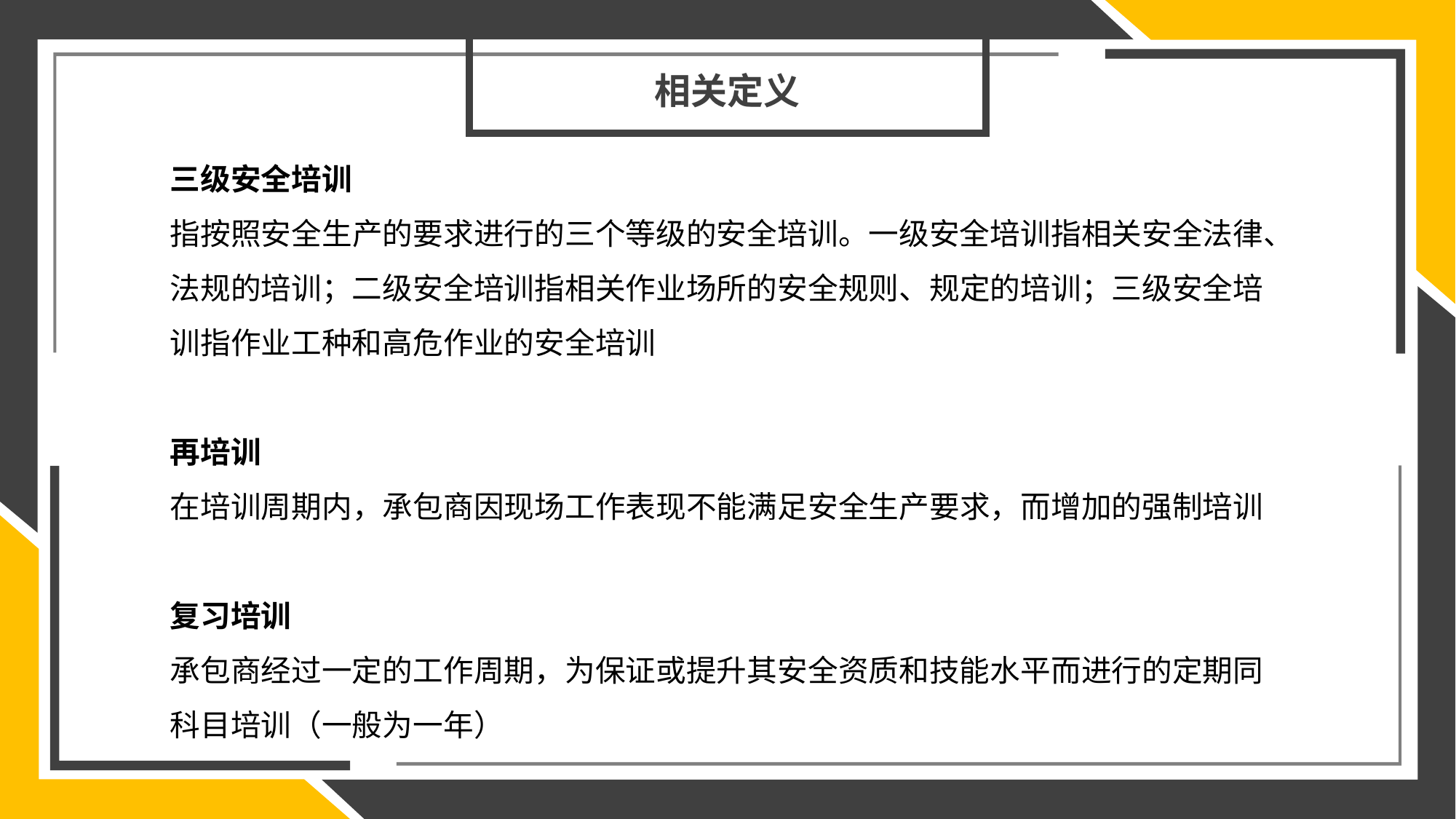

相关定义
三级安全培训
指按照安全生产的要求进行的三个等级的安全培训。一级安全培训指相关安全法律、法规的培训；二级安全培训指相关作业场所的安全规则、规定的培训；三级安全培训指作业工种和高危作业的安全培训

再培训
在培训周期内，承包商因现场工作表现不能满足安全生产要求，而增加的强制培训

复习培训
承包商经过一定的工作周期，为保证或提升其安全资质和技能水平而进行的定期同科目培训（一般为一年）